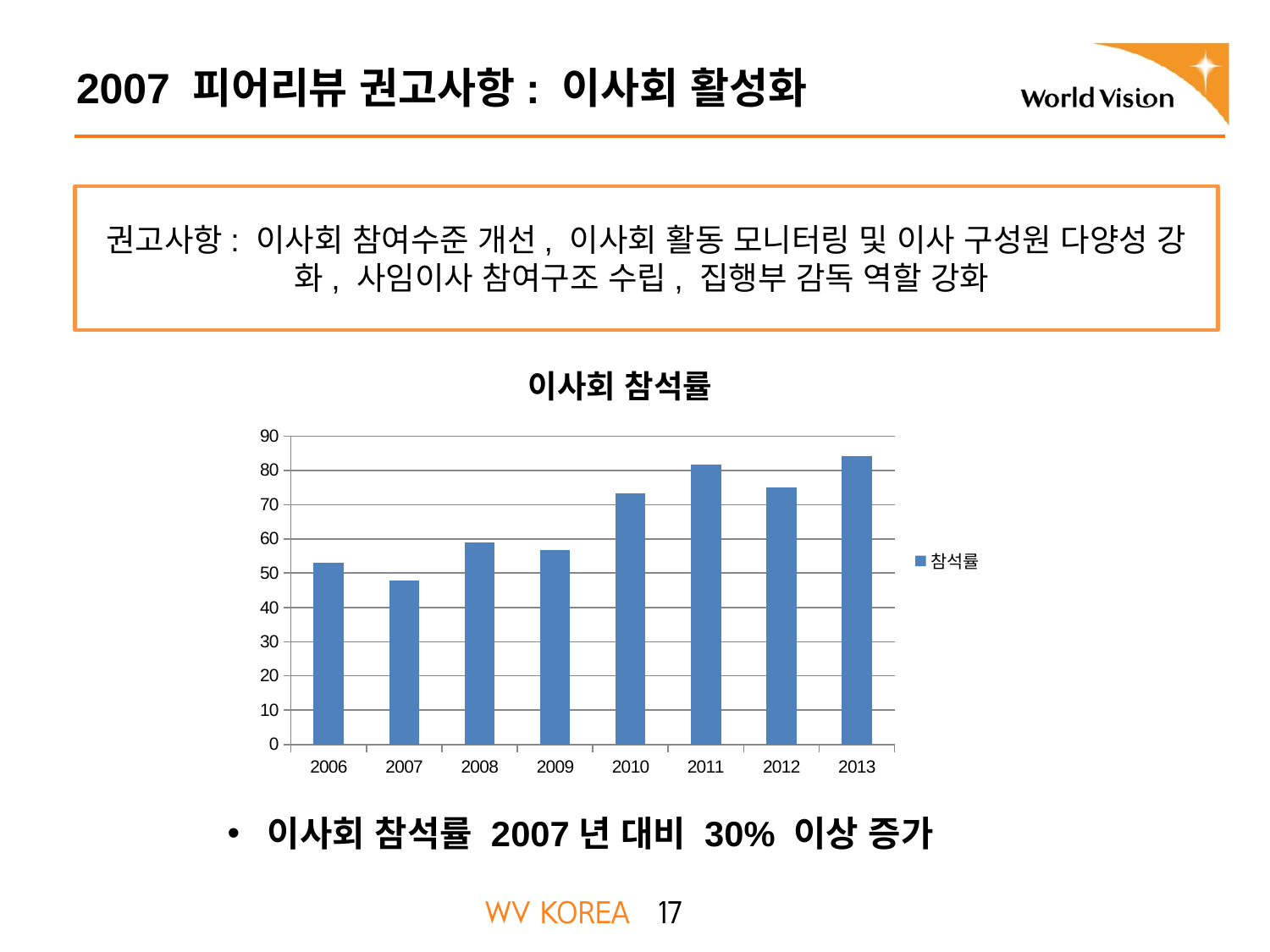

# 2007 피어리뷰 권고사항: 이사회 활성화
권고사항: 이사회 참여수준 개선, 이사회 활동 모니터링 및 이사 구성원 다양성 강화, 사임이사 참여구조 수립, 집행부 감독 역할 강화

### Chart: 이사회 참석률

| Category | 참석률 |
|---|---|
| 2006 | 53.1 |
| 2007 | 47.9 |
| 2008 | 59.0 |
| 2009 | 56.7 |
| 2010 | 73.3 |
| 2011 | 81.8 |
| 2012 | 75.0 |
| 2013 | 84.2 |
이사회 참석률 2007년 대비 30% 이상 증가